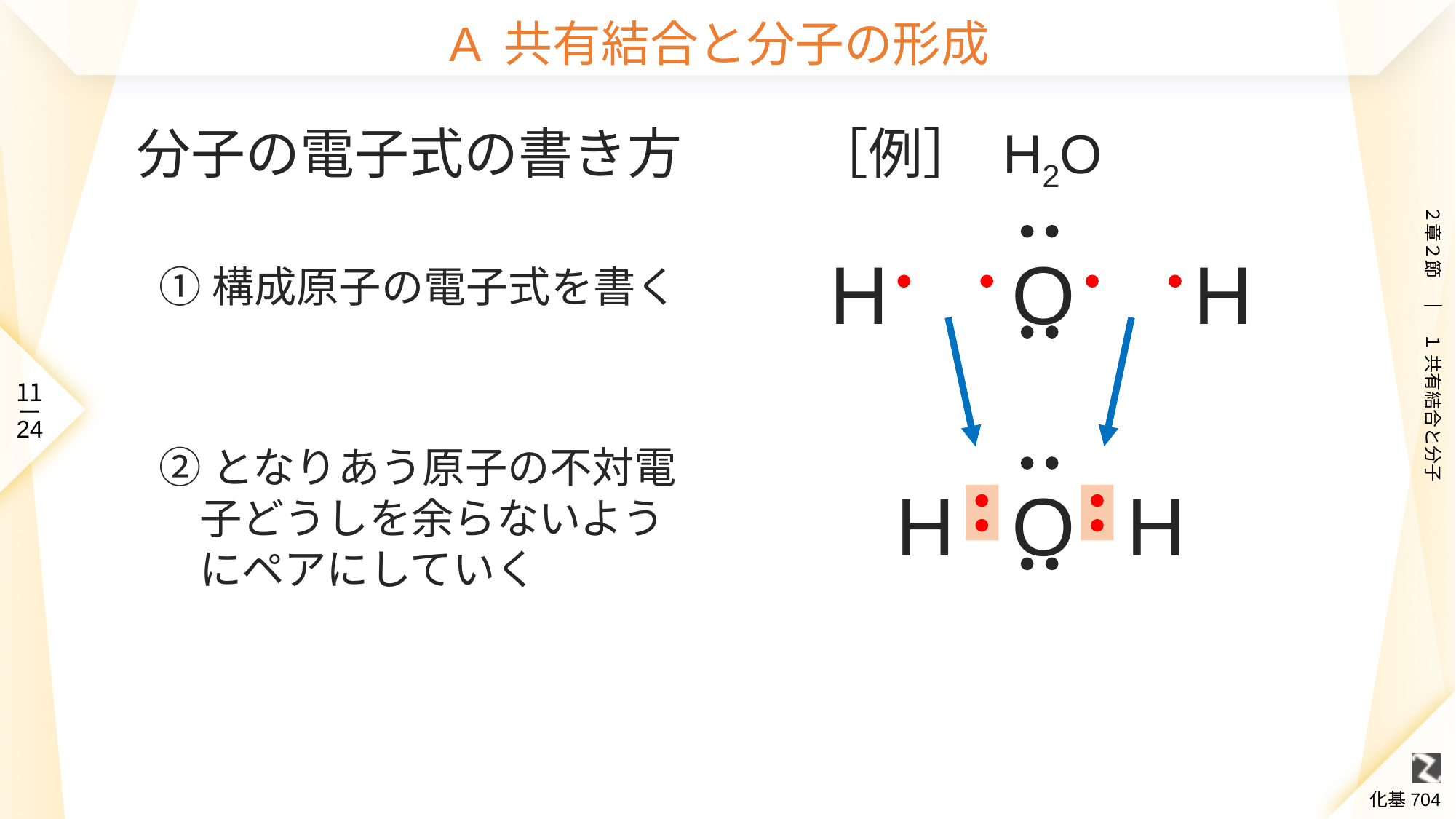

# A 共有結合と分子の形成
分子の電子式の書き方
［例］ H2O

O

H

H

①構成原子の電子式を書く
②となりあう原子の不対電子どうしを余らないようにペアにしていく

H
O
H